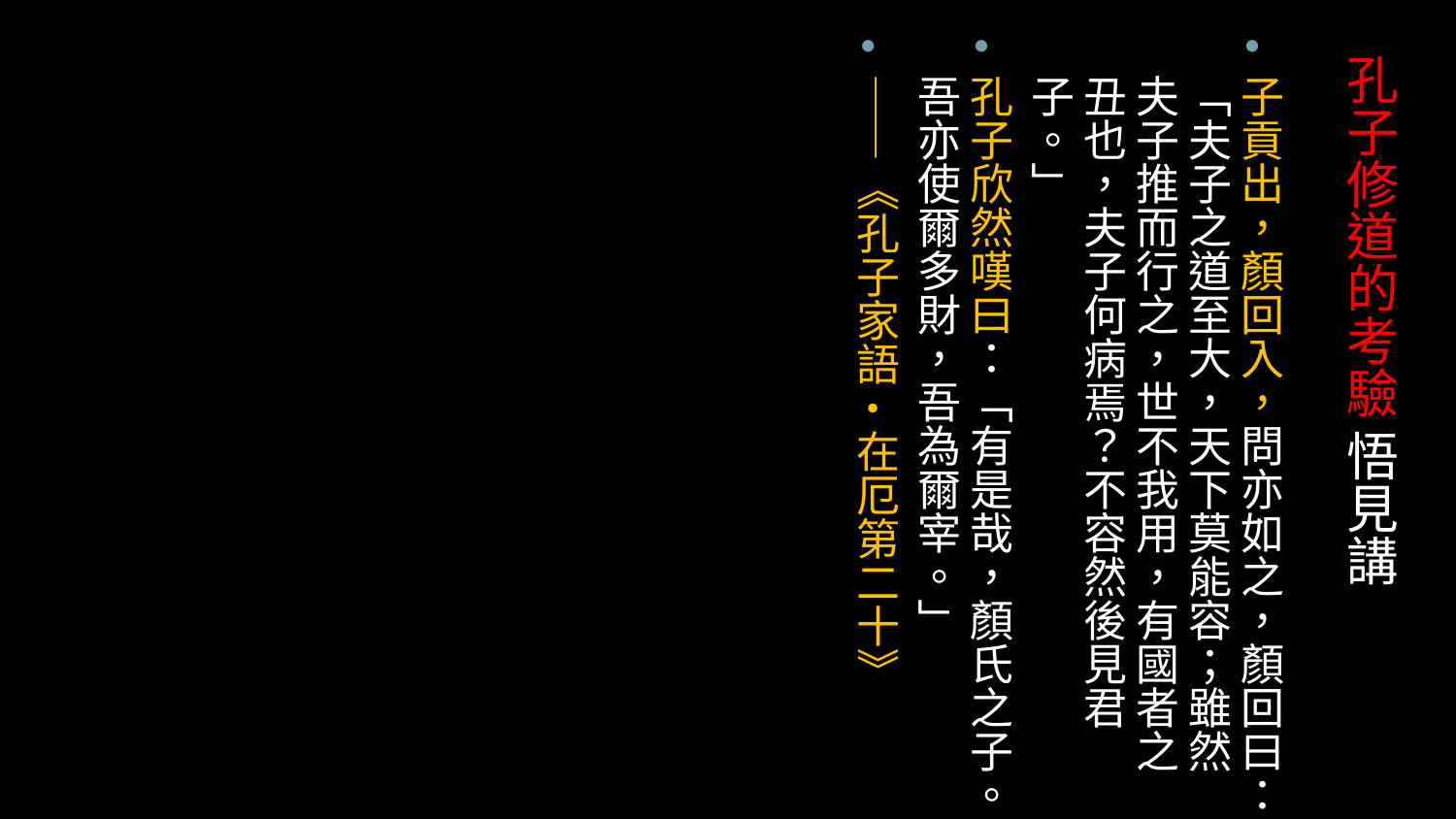

子貢出，顏回入，問亦如之，顏回曰：「夫子之道至大，天下莫能容；雖然夫子推而行之，世不我用，有國者之丑也，夫子何病焉？不容然後見君子。」
孔子欣然嘆曰：「有是哉，顏氏之子。吾亦使爾多財，吾為爾宰。」
——《孔子家語•在厄第二十》

# 孔子修道的考驗 悟見講